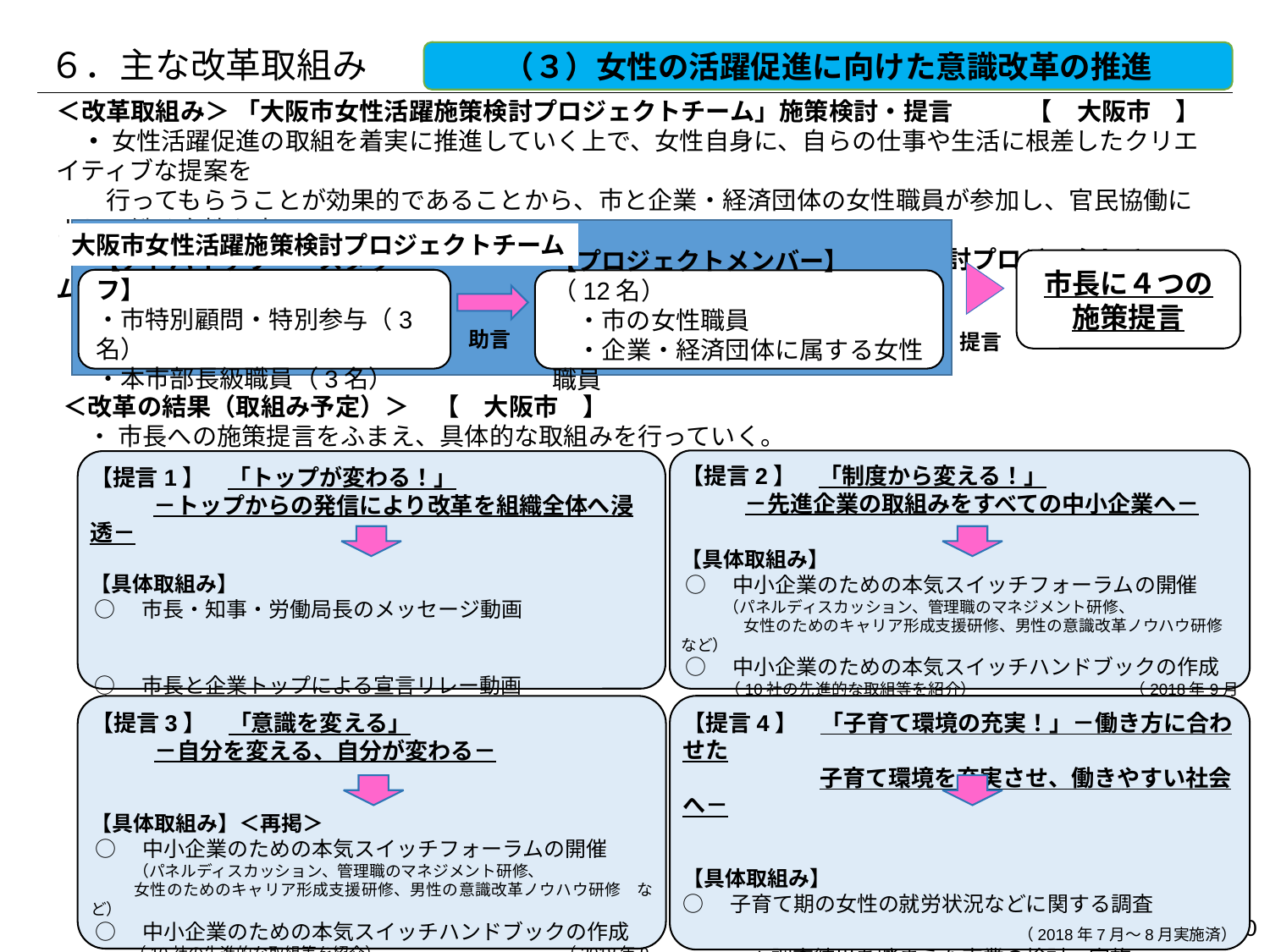

６．主な改革取組み
（３）女性の活躍促進に向けた意識改革の推進
＜改革取組み＞ 「大阪市女性活躍施策検討プロジェクトチーム」施策検討・提言　　　【　大阪市　】
　・ 女性活躍促進の取組を着実に推進していく上で、女性自身に、自らの仕事や生活に根差したクリエイティブな提案を
　　行ってもらうことが効果的であることから、市と企業・経済団体の女性職員が参加し、官民協働により、働く女性を支
　　援する方策について検討し、市長に施策提言を行う「大阪市女性活躍施策検討プロジェクトチーム」を設置。

大阪市女性活躍施策検討プロジェクトチーム
市長に４つの
施策提言

【アドバイザリー・スタッフ】
・市特別顧問・特別参与（3名）
・本市部長級職員（3名）
【プロジェクトメンバー】　（12名）
　・市の女性職員
　・企業・経済団体に属する女性職員

助言
提言
＜改革の結果（取組み予定）＞　【　大阪市　】
　・ 市長への施策提言をふまえ、具体的な取組みを行っていく。
【提言2】　「制度から変える！」
           －先進企業の取組みをすべての中小企業へ－

【具体取組み】
 ○　中小企業のための本気スイッチフォーラムの開催
　  　 （パネルディスカッション、管理職のマネジメント研修、
　　    　女性のためのキャリア形成支援研修、男性の意識改革ノウハウ研修　など）
 ○　中小企業のための本気スイッチハンドブックの作成
　　   （10社の先進的な取組等を紹介）　　　　　  　    　　（2018年9月実施済）
【提言1】　「トップが変わる！」
           －トップからの発信により改革を組織全体へ浸透－

【具体取組み】
 ○　市長・知事・労働局長のメッセージ動画
 ○　市長と企業トップによる宣言リレー動画
 （2018年9月～配信中）

【提言3】　「意識を変える」
           －自分を変える、自分が変わる－

【具体取組み】＜再掲＞
 ○　中小企業のための本気スイッチフォーラムの開催
　   　（パネルディスカッション、管理職のマネジメント研修、
          女性のためのキャリア形成支援研修、男性の意識改革ノウハウ研修　など）
 ○　中小企業のための本気スイッチハンドブックの作成
　　  （10社の先進的な取組等を紹介）　　　　　　　　　     　（2018年9月実施済）
【提言4】　「子育て環境の充実！」－働き方に合わせた
　　　　　　子育て環境を充実させ、働きやすい社会へ－

【具体取組み】
○　子育て期の女性の就労状況などに関する調査
　　　　（2018年7月～8月実施済）
　　　⇒ 調査結果を踏まえた事業の検討・実施
（2018年11月～実施中）

70